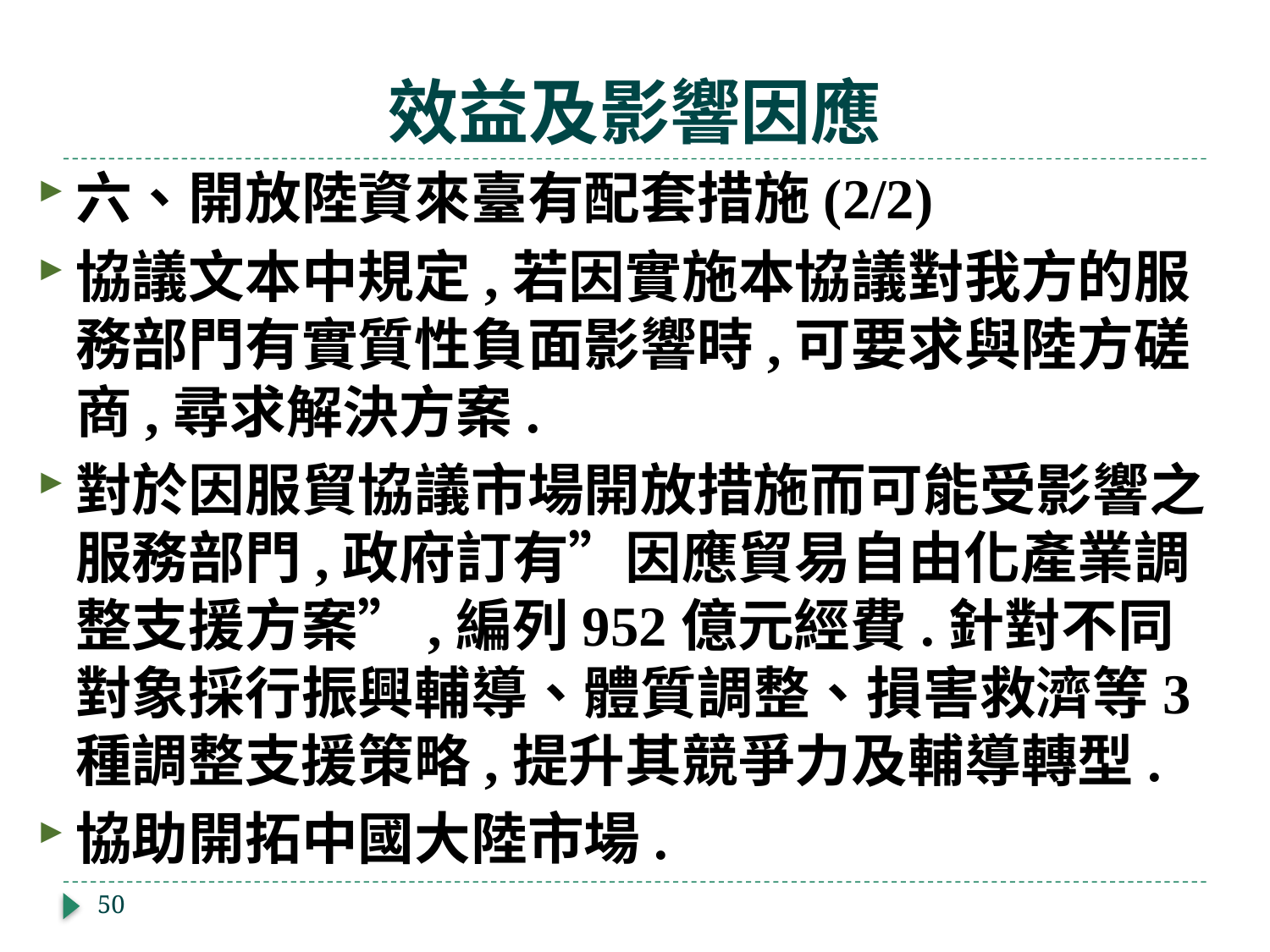

# 效益及影響因應
六、開放陸資來臺有配套措施(2/2)
協議文本中規定,若因實施本協議對我方的服務部門有實質性負面影響時,可要求與陸方磋商,尋求解決方案.
對於因服貿協議市場開放措施而可能受影響之服務部門,政府訂有”因應貿易自由化產業調整支援方案”,編列952億元經費.針對不同對象採行振興輔導、體質調整、損害救濟等3種調整支援策略,提升其競爭力及輔導轉型.
協助開拓中國大陸市場.
50